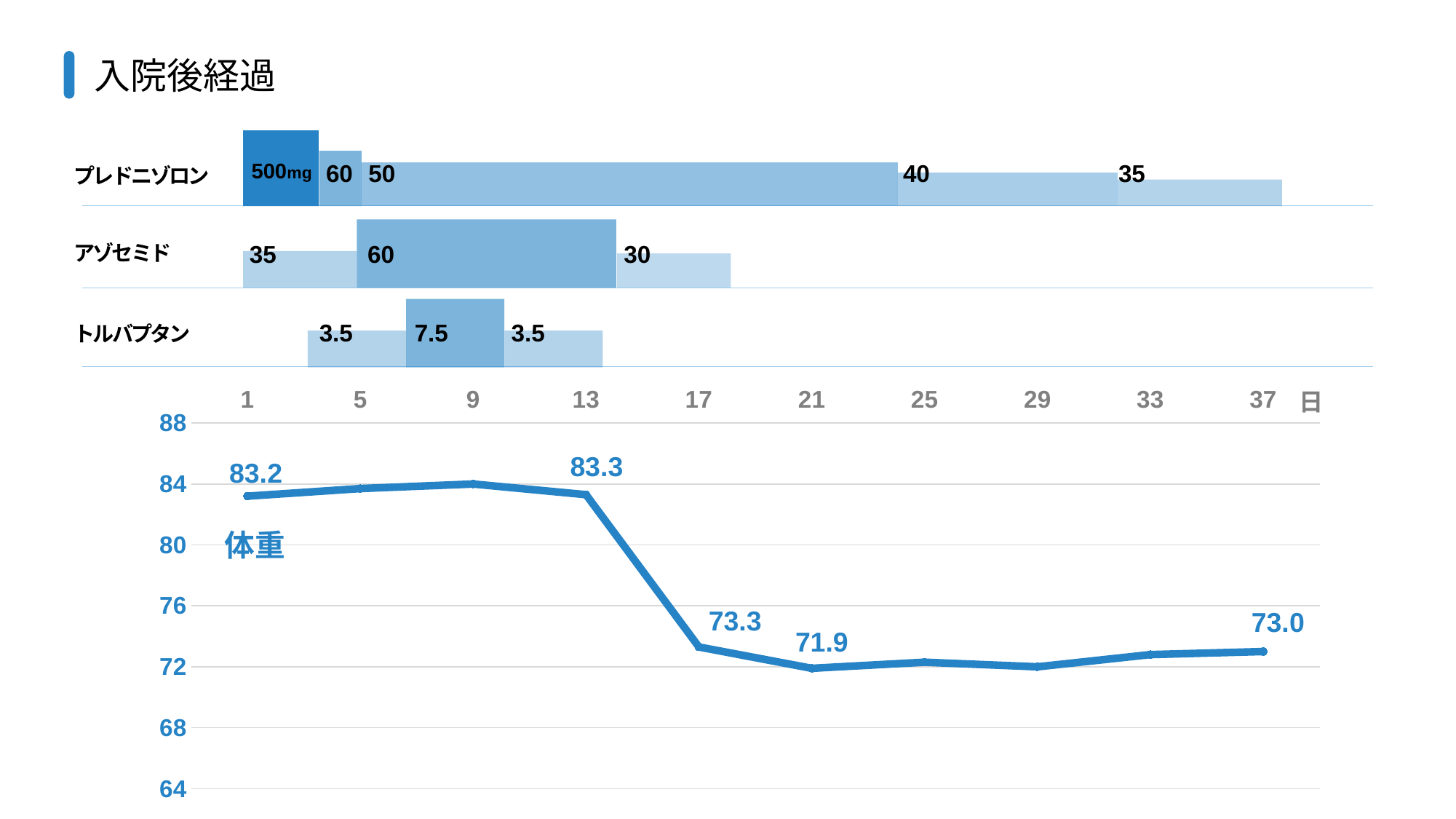

入院後経過

プレドニゾロン
500mg
60
50
40
35

アゾセミド
35
60
30

トルバプタン
3.5
7.5
3.5

### Chart

| Category | 体重 |
|---|---|
| 1 | 83.2 |
| 5 | 83.7 |
| 9 | 84.0 |
| 13 | 83.3 |
| 17 | 73.3 |
| 21 | 71.9 |
| 25 | 72.3 |
| 29 | 72.0 |
| 33 | 72.8 |
| 37 | 73.0 |
日
83.3
83.2
体重
73.3
73.0
71.9